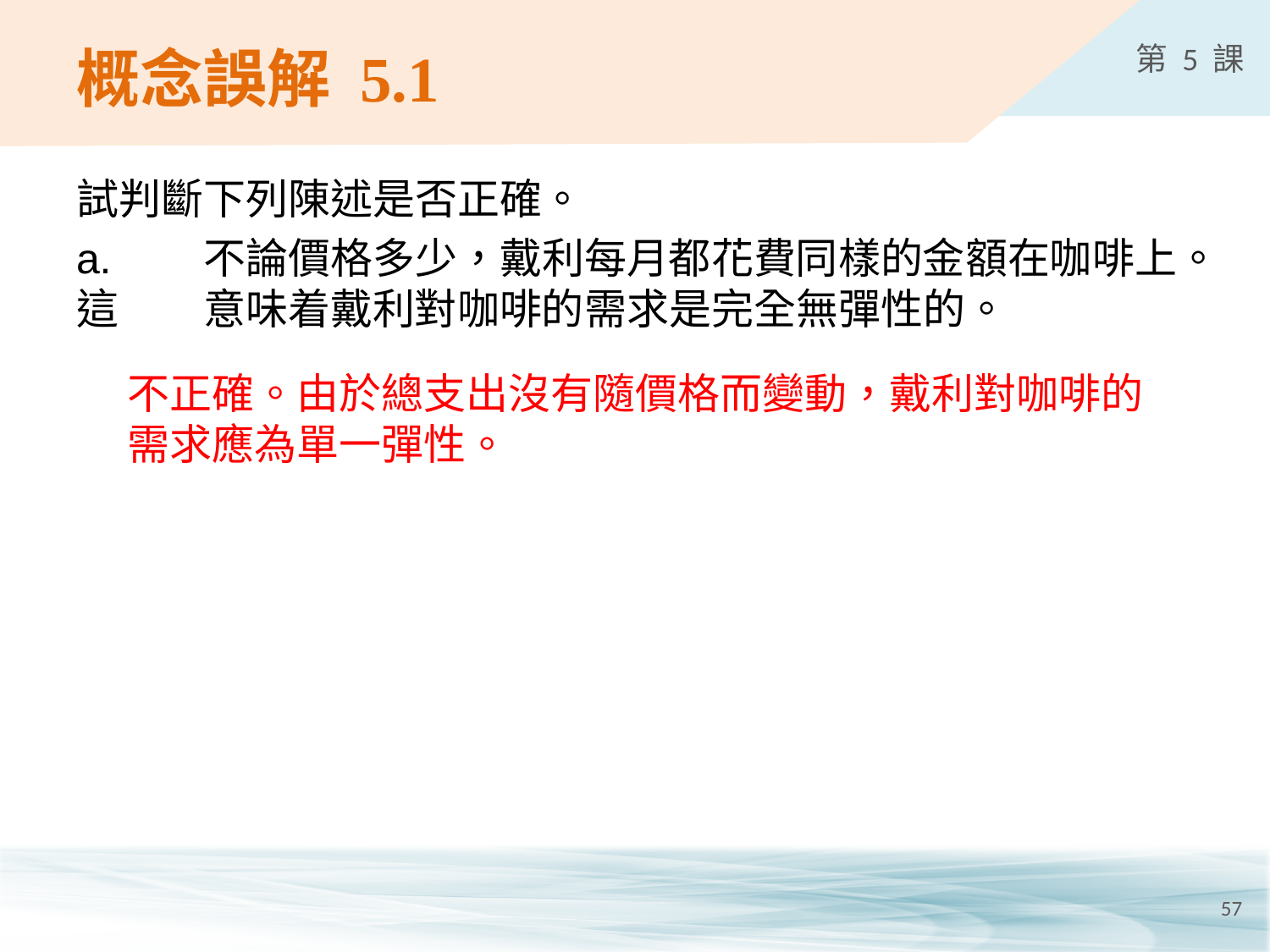

# 概念誤解 5.1
試判斷下列陳述是否正確。
a.	不論價格多少，戴利每月都花費同樣的金額在咖啡上。這	意味着戴利對咖啡的需求是完全無彈性的。
不正確。由於總支出沒有隨價格而變動，戴利對咖啡的
需求應為單一彈性。
57